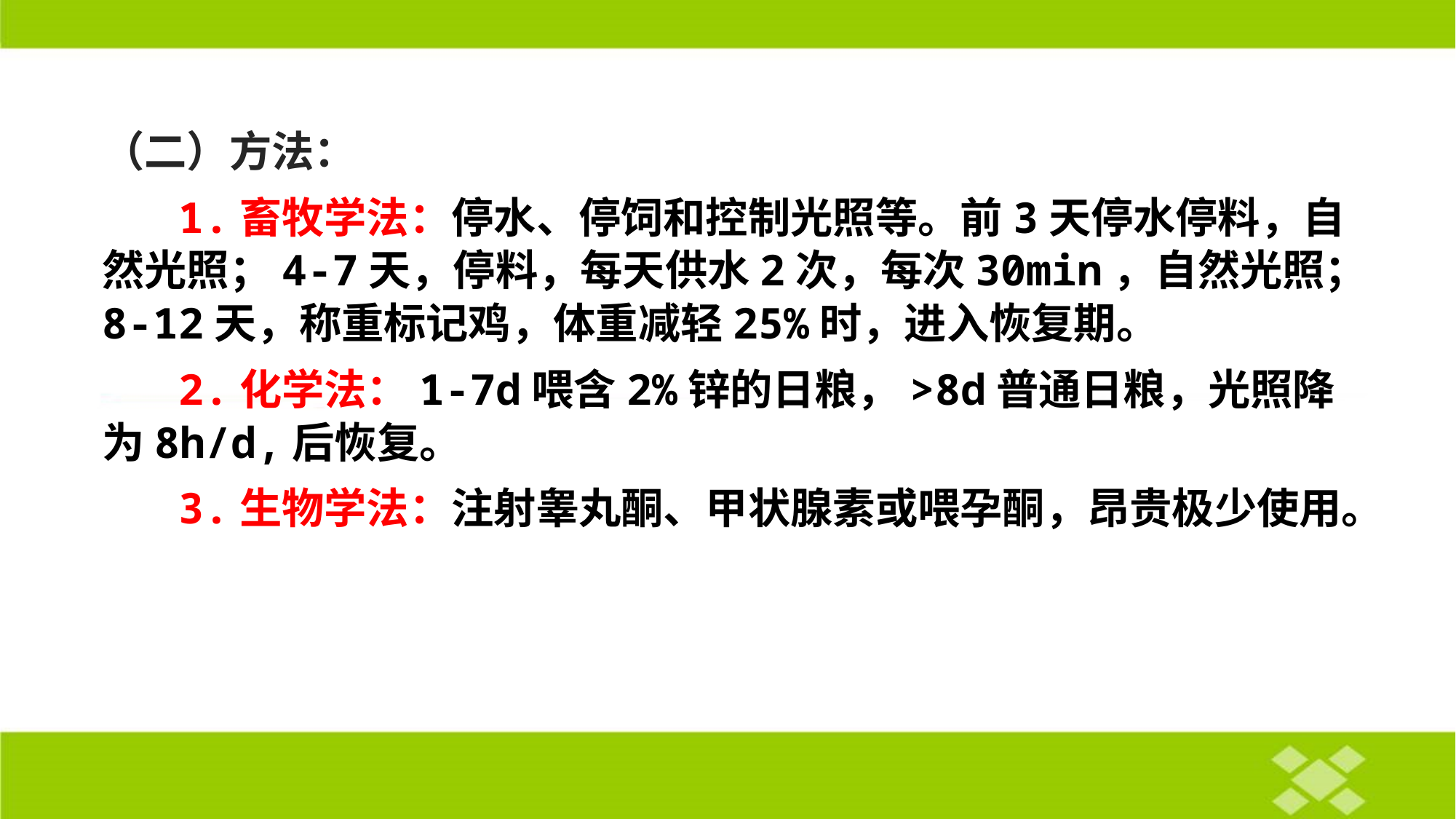

（二）方法：
   1.畜牧学法：停水、停饲和控制光照等。前3天停水停料，自然光照；4-7天，停料，每天供水2次，每次30min，自然光照；8-12天，称重标记鸡，体重减轻25%时，进入恢复期。
   2.化学法：1-7d喂含2%锌的日粮，>8d普通日粮，光照降为8h/d,后恢复。
   3.生物学法：注射睾丸酮、甲状腺素或喂孕酮，昂贵极少使用。